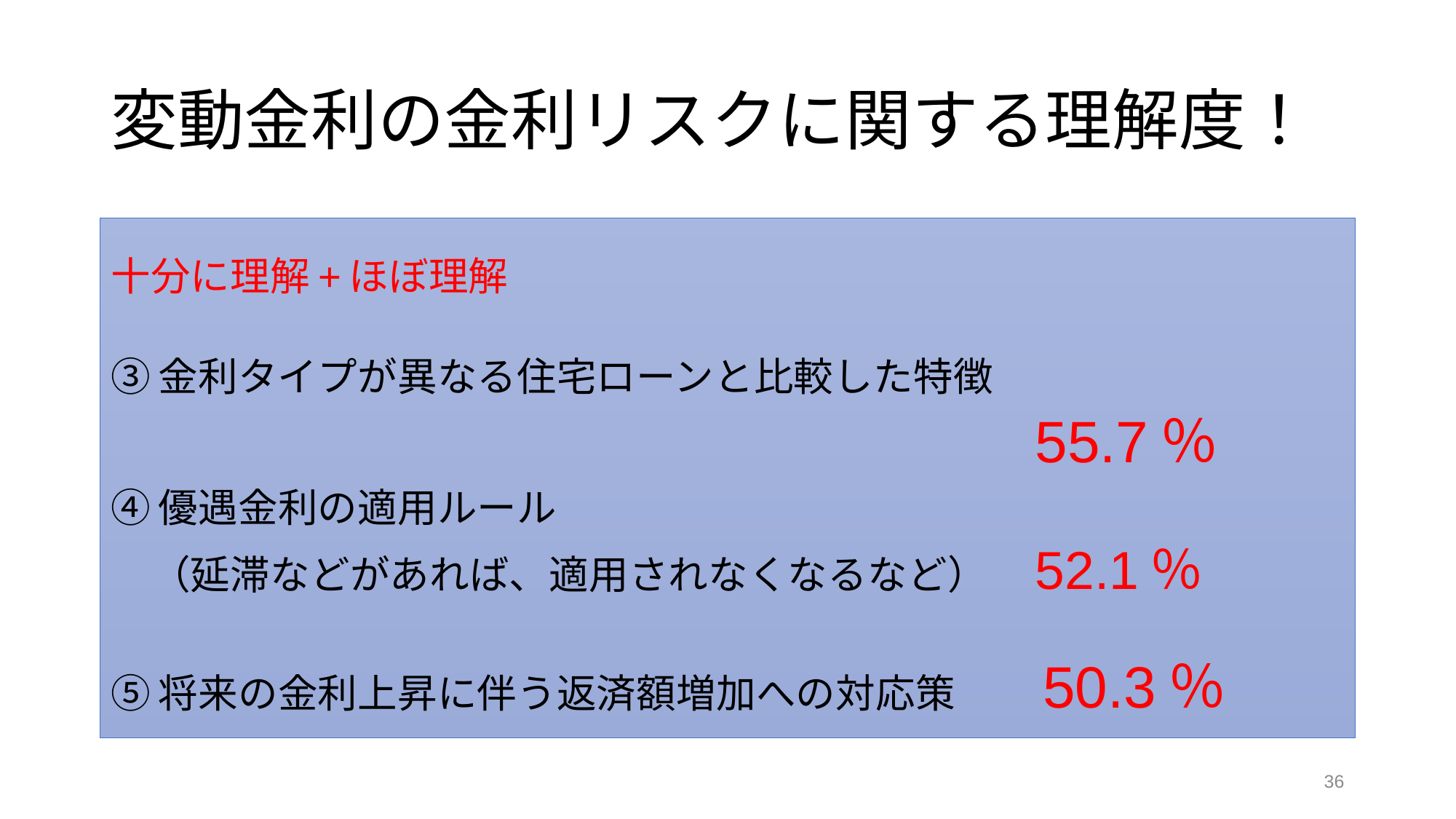

# 変動金利の金利リスクに関する理解度！

十分に理解+ほぼ理解

③金利タイプが異なる住宅ローンと比較した特徴
　　　　　　　　　　　　　　　　　　　　　　　55.7％
④優遇金利の適用ルール
　（延滞などがあれば、適用されなくなるなど）　52.1％

⑤将来の金利上昇に伴う返済額増加への対応策　　50.3％

36